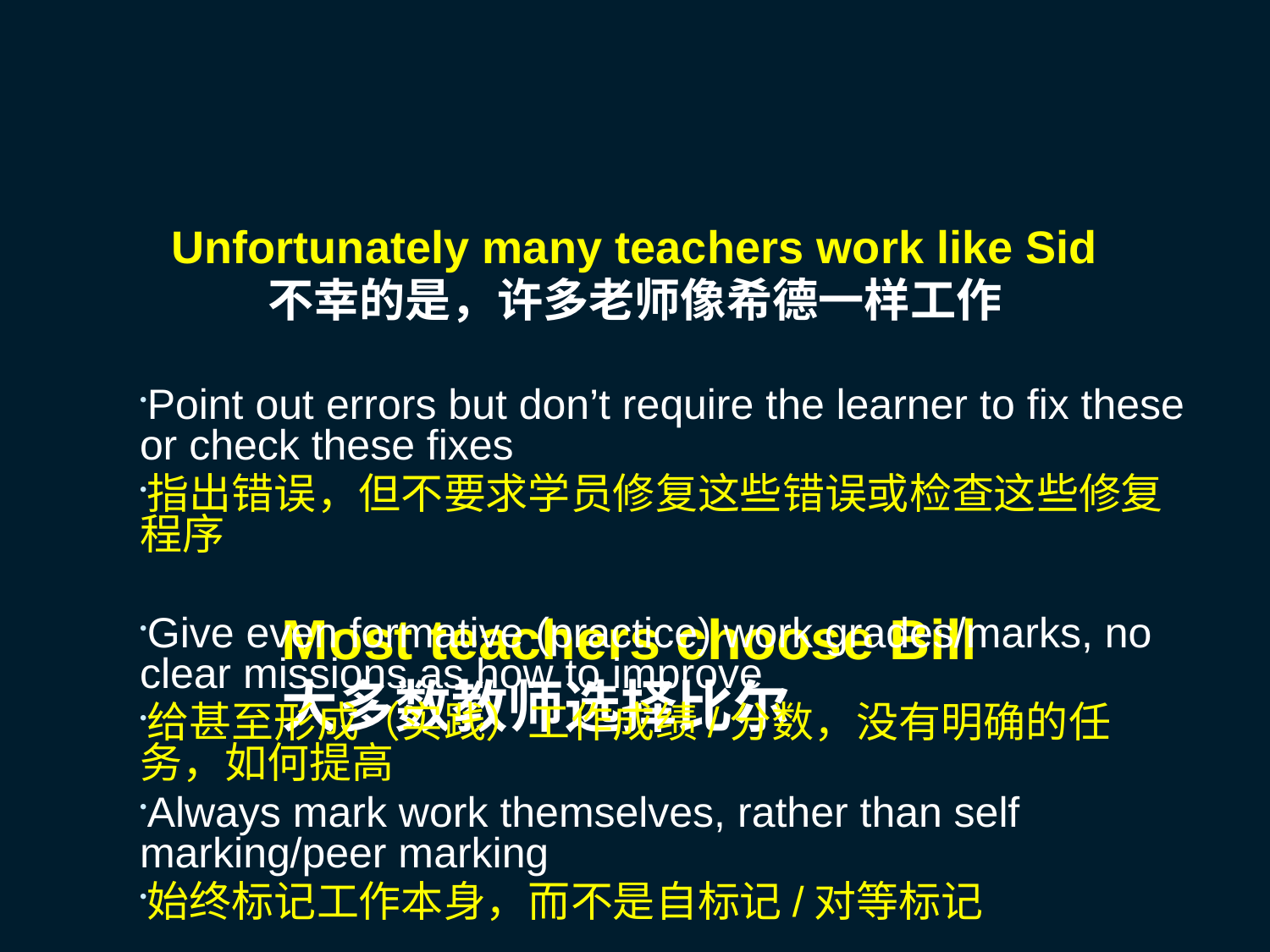

Most teachers choose Bill
大多数教师选择比尔
Unfortunately many teachers work like Sid
不幸的是，许多老师像希德一样工作

Point out errors but don’t require the learner to fix these or check these fixes
指出错误，但不要求学员修复这些错误或检查这些修复程序

Give even formative (practice) work grades/marks, no clear missions as how to improve
给甚至形成（实践）工作成绩/分数，没有明确的任务，如何提高
Always mark work themselves, rather than self marking/peer marking
始终标记工作本身，而不是自标记/对等标记